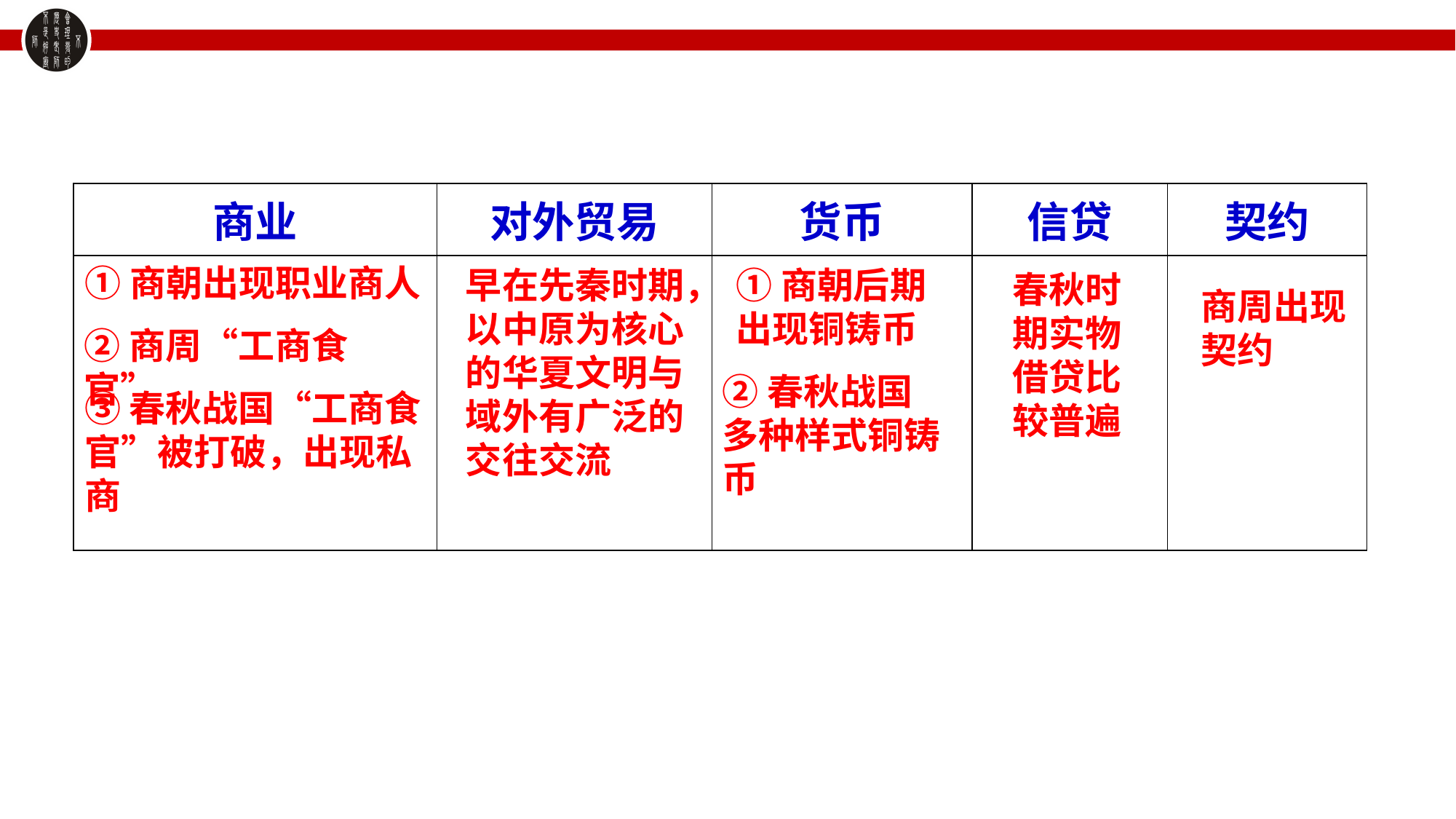

| 商业 | 对外贸易 | 货币 | 信贷 | 契约 |
| --- | --- | --- | --- | --- |
|  |  |  |  |  |
①商朝出现职业商人
早在先秦时期，以中原为核心的华夏文明与域外有广泛的交往交流
①商朝后期出现铜铸币
春秋时期实物借贷比较普遍
商周出现契约
②商周“工商食官”
②春秋战国多种样式铜铸币
③春秋战国“工商食官”被打破，出现私商